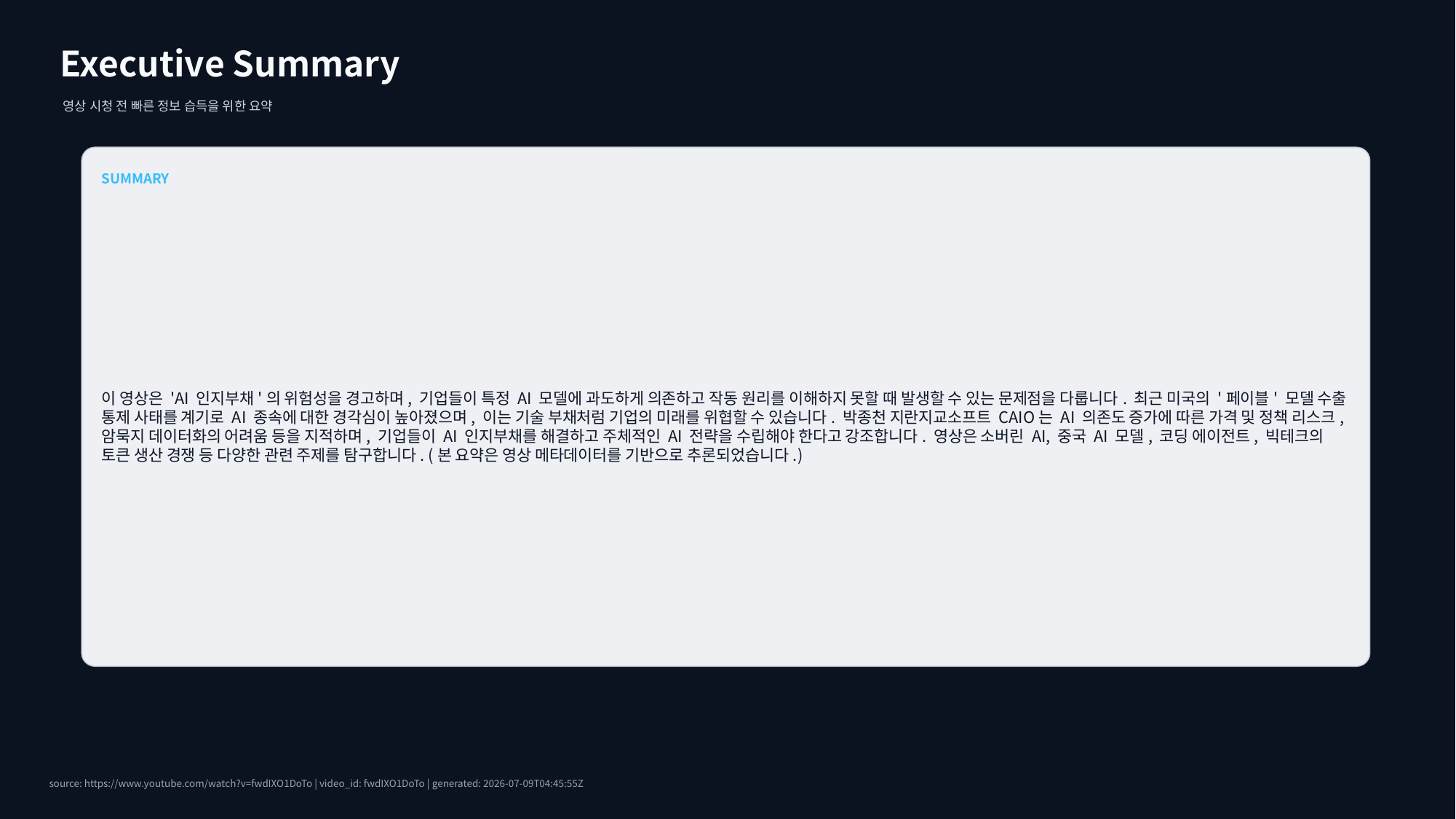

Executive Summary
영상 시청 전 빠른 정보 습득을 위한 요약

SUMMARY
이 영상은 'AI 인지부채'의 위험성을 경고하며, 기업들이 특정 AI 모델에 과도하게 의존하고 작동 원리를 이해하지 못할 때 발생할 수 있는 문제점을 다룹니다. 최근 미국의 '페이블' 모델 수출 통제 사태를 계기로 AI 종속에 대한 경각심이 높아졌으며, 이는 기술 부채처럼 기업의 미래를 위협할 수 있습니다. 박종천 지란지교소프트 CAIO는 AI 의존도 증가에 따른 가격 및 정책 리스크, 암묵지 데이터화의 어려움 등을 지적하며, 기업들이 AI 인지부채를 해결하고 주체적인 AI 전략을 수립해야 한다고 강조합니다. 영상은 소버린 AI, 중국 AI 모델, 코딩 에이전트, 빅테크의 토큰 생산 경쟁 등 다양한 관련 주제를 탐구합니다. (본 요약은 영상 메타데이터를 기반으로 추론되었습니다.)
source: https://www.youtube.com/watch?v=fwdIXO1DoTo | video_id: fwdIXO1DoTo | generated: 2026-07-09T04:45:55Z